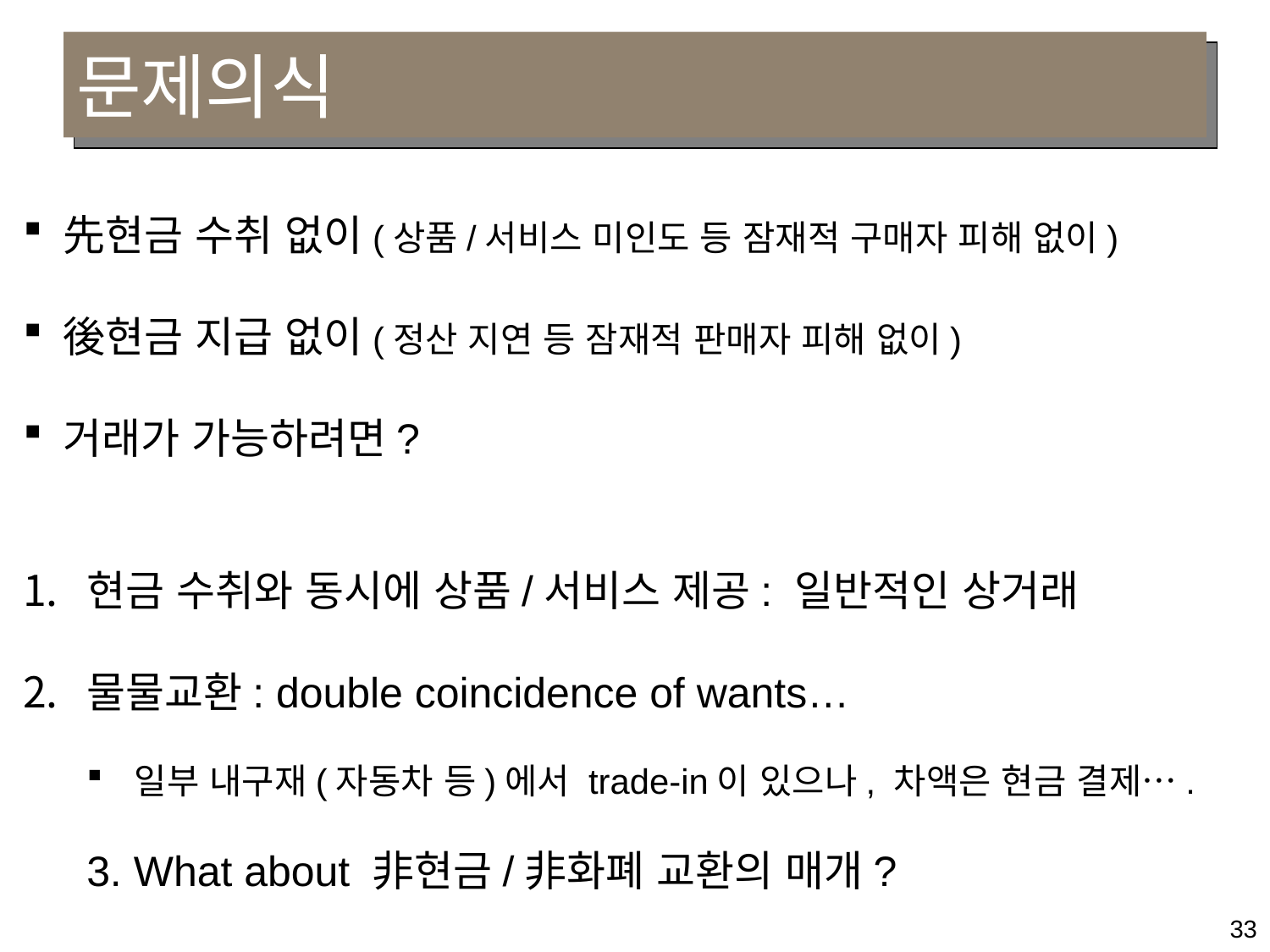

# 문제의식
先현금 수취 없이(상품/서비스 미인도 등 잠재적 구매자 피해 없이)

後현금 지급 없이(정산 지연 등 잠재적 판매자 피해 없이)

거래가 가능하려면?

현금 수취와 동시에 상품/서비스 제공: 일반적인 상거래

물물교환: double coincidence of wants…

일부 내구재(자동차 등)에서 trade-in이 있으나, 차액은 현금 결제….

3. What about 非현금/非화폐 교환의 매개?
33